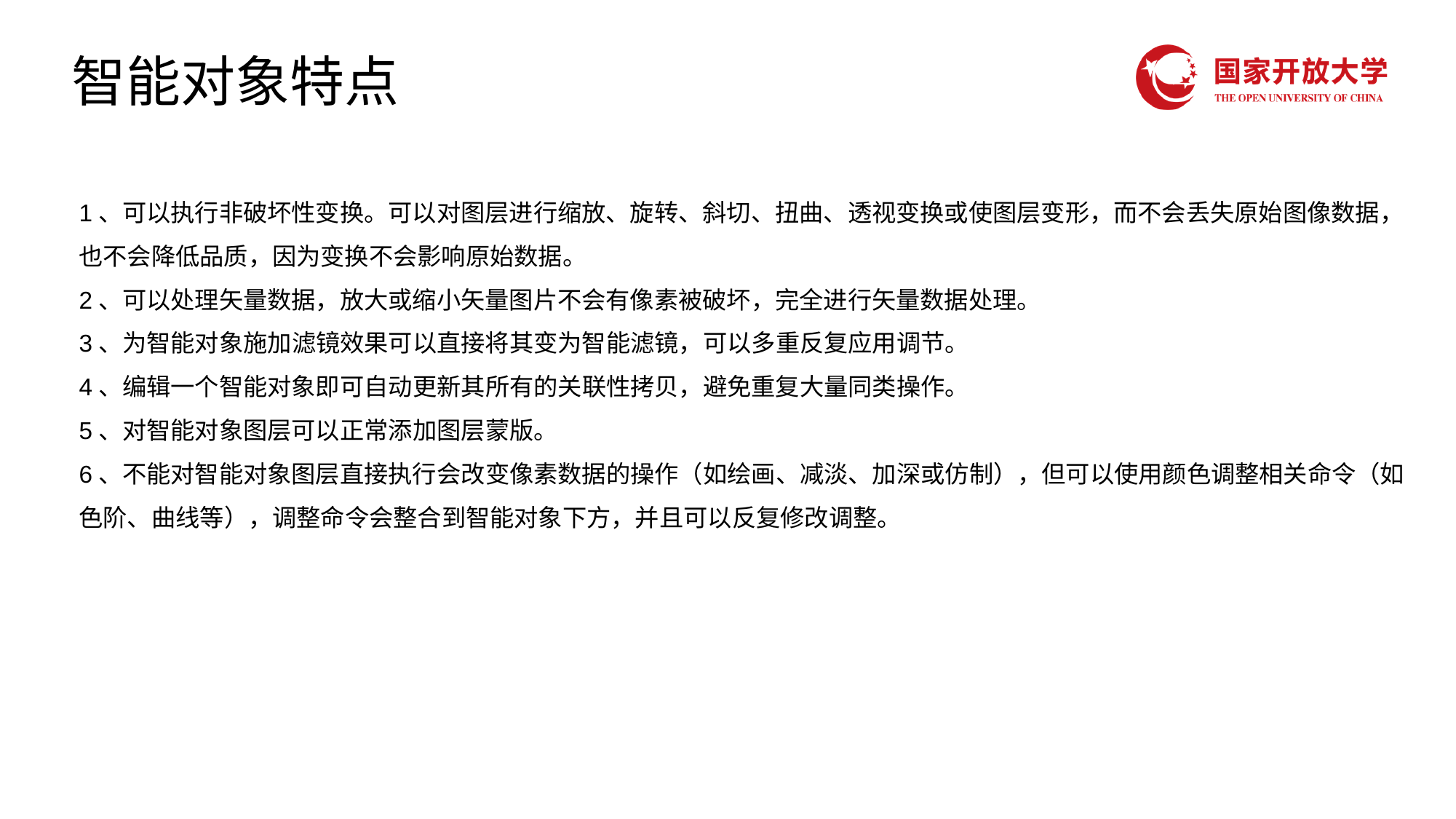

# 智能对象特点
1、可以执行非破坏性变换。可以对图层进行缩放、旋转、斜切、扭曲、透视变换或使图层变形，而不会丢失原始图像数据，也不会降低品质，因为变换不会影响原始数据。
2、可以处理矢量数据，放大或缩小矢量图片不会有像素被破坏，完全进行矢量数据处理。
3、为智能对象施加滤镜效果可以直接将其变为智能滤镜，可以多重反复应用调节。
4、编辑一个智能对象即可自动更新其所有的关联性拷贝，避免重复大量同类操作。
5、对智能对象图层可以正常添加图层蒙版。
6、不能对智能对象图层直接执行会改变像素数据的操作（如绘画、减淡、加深或仿制），但可以使用颜色调整相关命令（如色阶、曲线等），调整命令会整合到智能对象下方，并且可以反复修改调整。